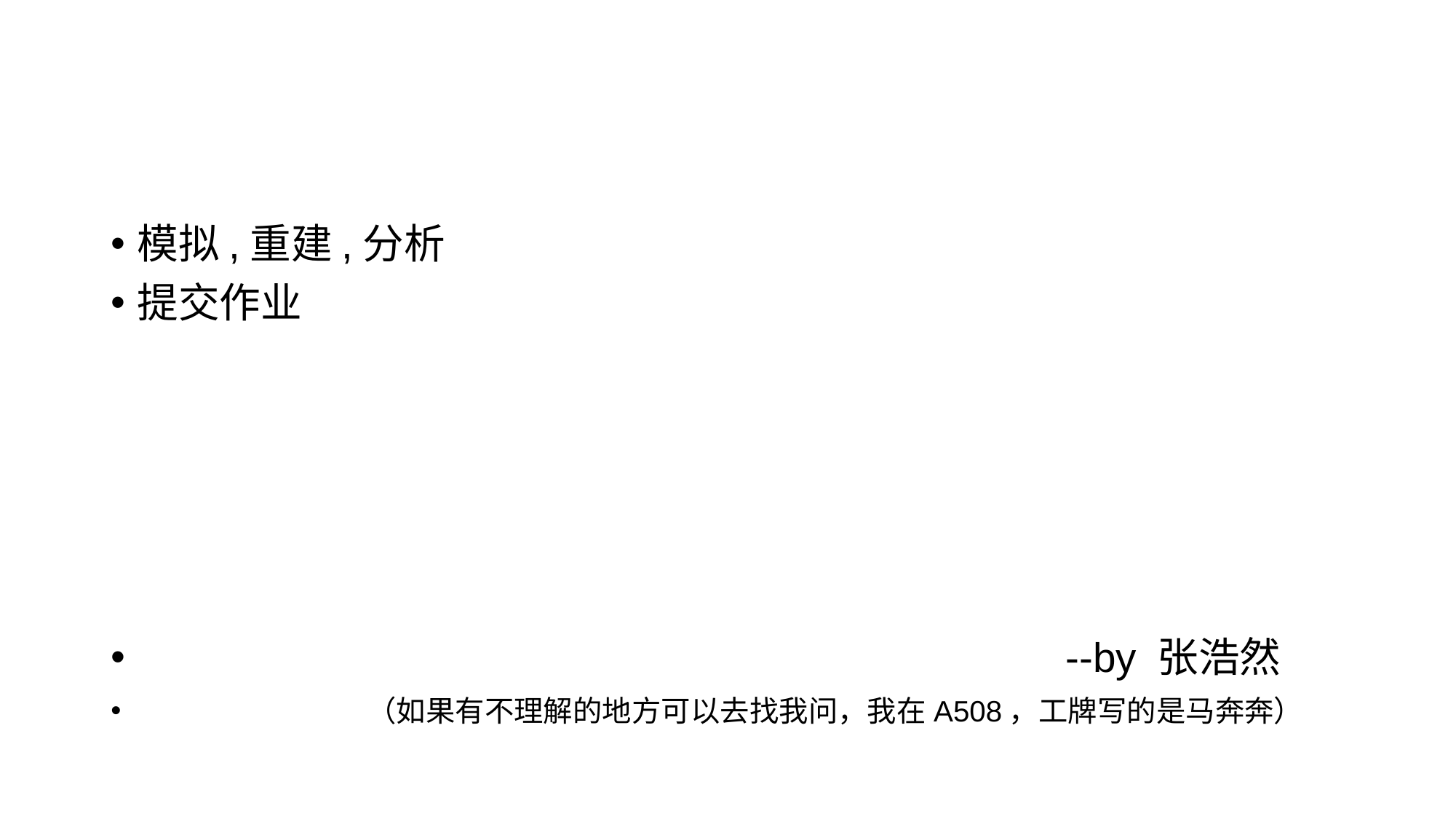

#
模拟,重建,分析
提交作业

                                                                                 --by 张浩然
                                  （如果有不理解的地方可以去找我问，我在A508，工牌写的是马奔奔）